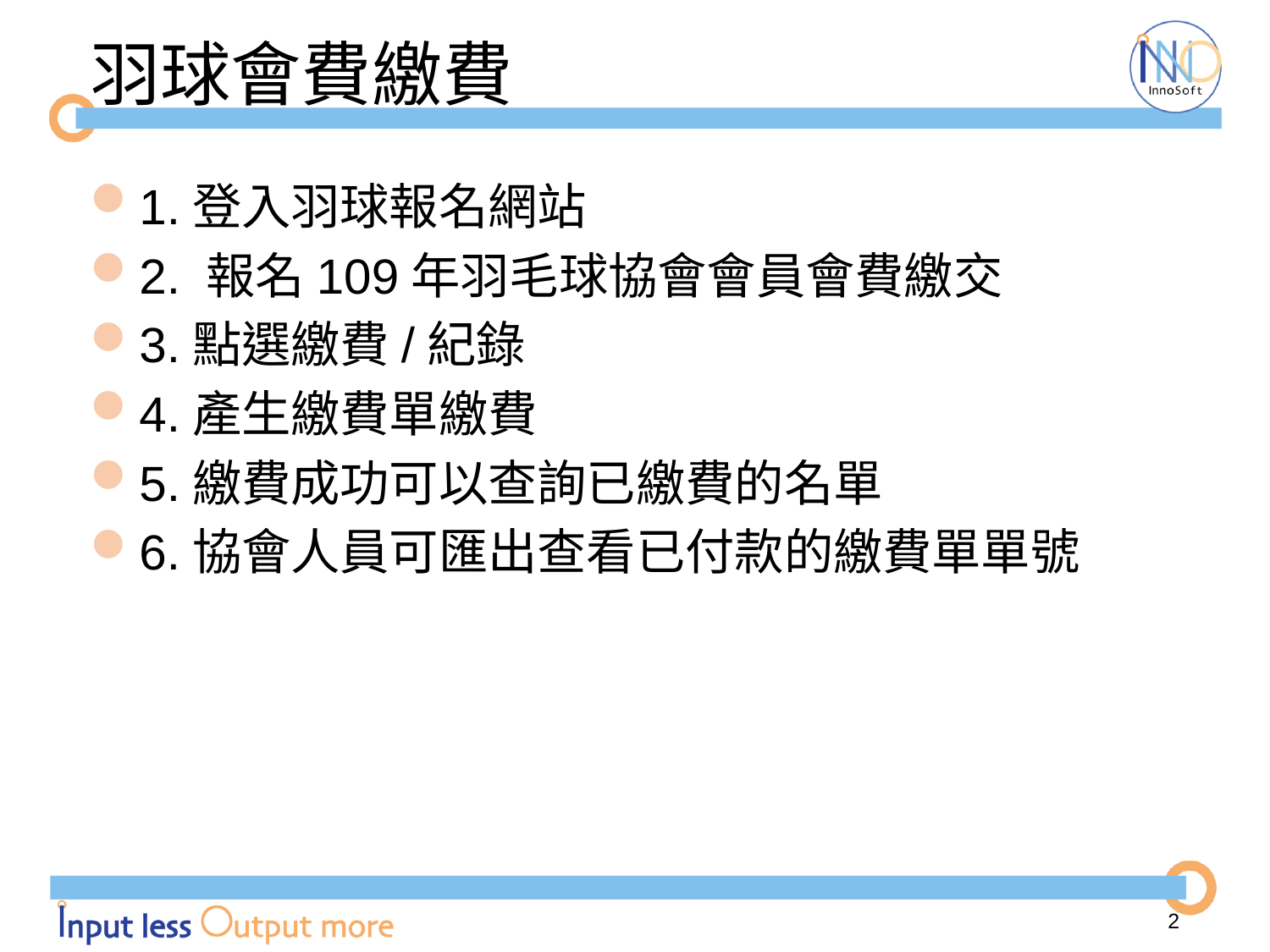

# 羽球會費繳費
1.登入羽球報名網站
2. 報名109年羽毛球協會會員會費繳交
3.點選繳費/紀錄
4.產生繳費單繳費
5.繳費成功可以查詢已繳費的名單
6.協會人員可匯出查看已付款的繳費單單號
2